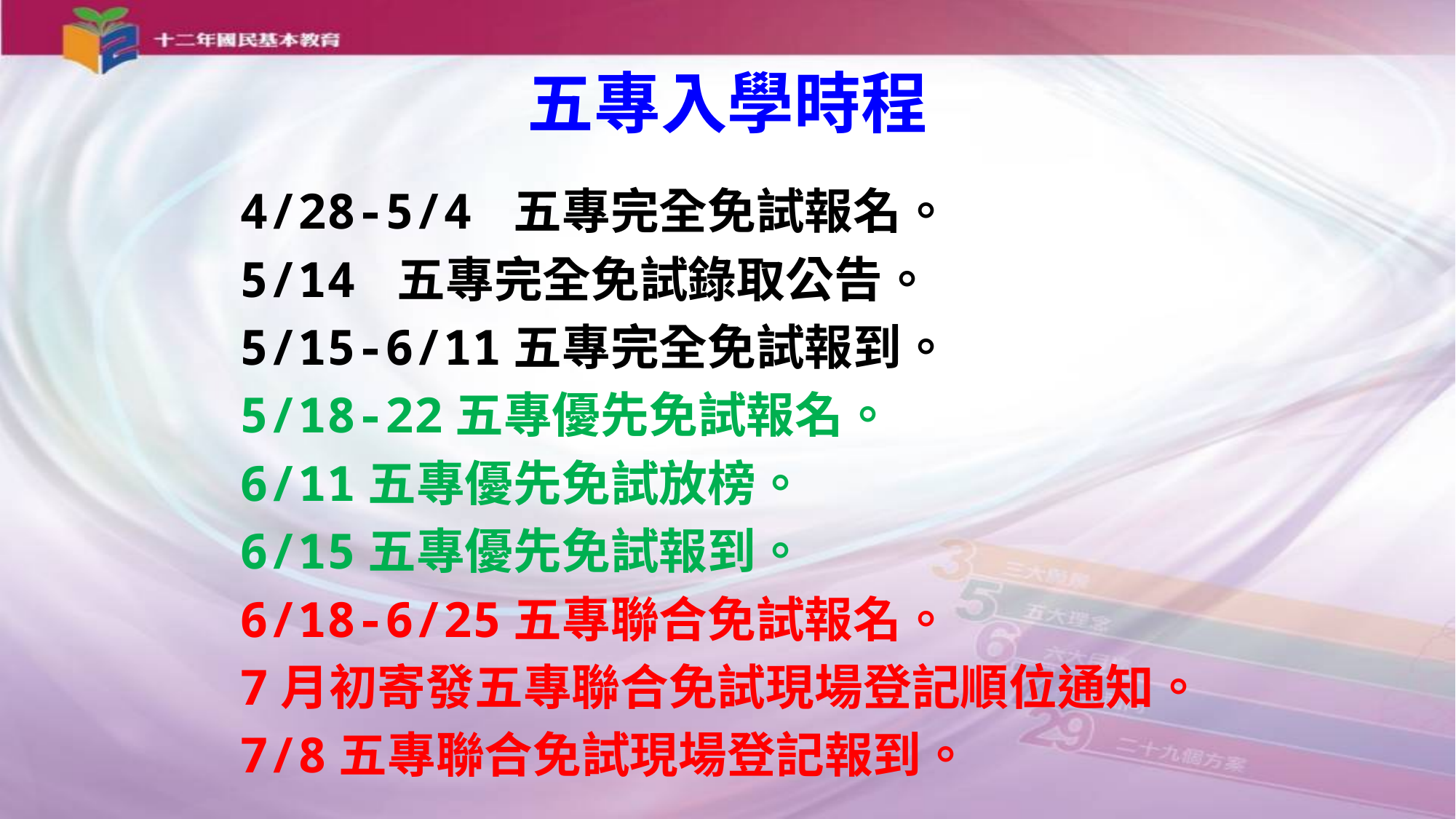

# 五專入學時程
4/28-5/4 五專完全免試報名。
5/14 五專完全免試錄取公告。
5/15-6/11五專完全免試報到。
5/18-22五專優先免試報名。
6/11五專優先免試放榜。
6/15五專優先免試報到。
6/18-6/25五專聯合免試報名。
7月初寄發五專聯合免試現場登記順位通知。
7/8五專聯合免試現場登記報到。